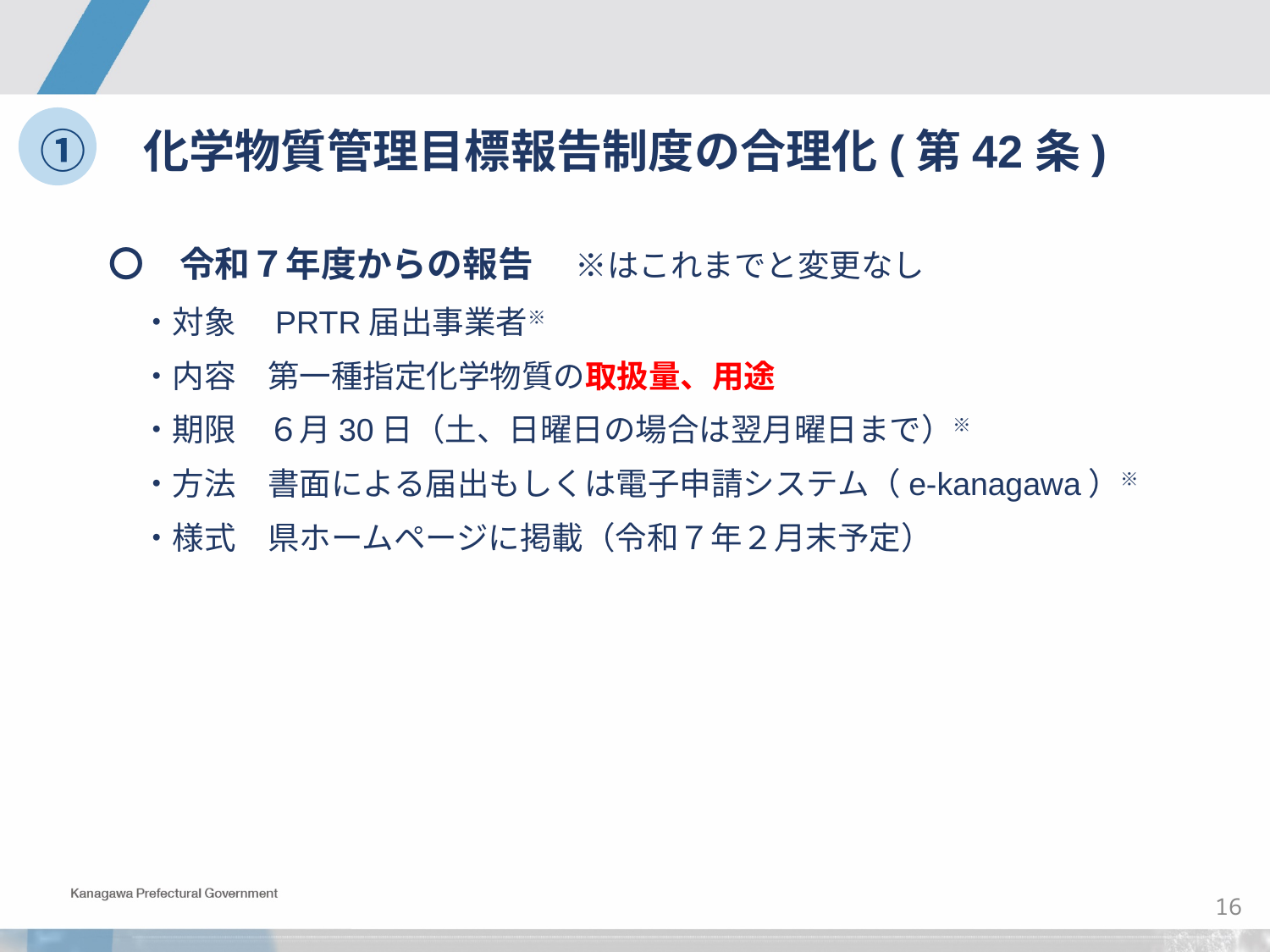

①　化学物質管理目標報告制度の合理化(第42条)
〇　令和７年度からの報告　※はこれまでと変更なし
　・対象　PRTR届出事業者※
　・内容　第一種指定化学物質の取扱量、用途
　・期限　６月30日（土、日曜日の場合は翌月曜日まで）※
　・方法　書面による届出もしくは電子申請システム（e-kanagawa）※
　・様式　県ホームページに掲載（令和７年２月末予定）
16